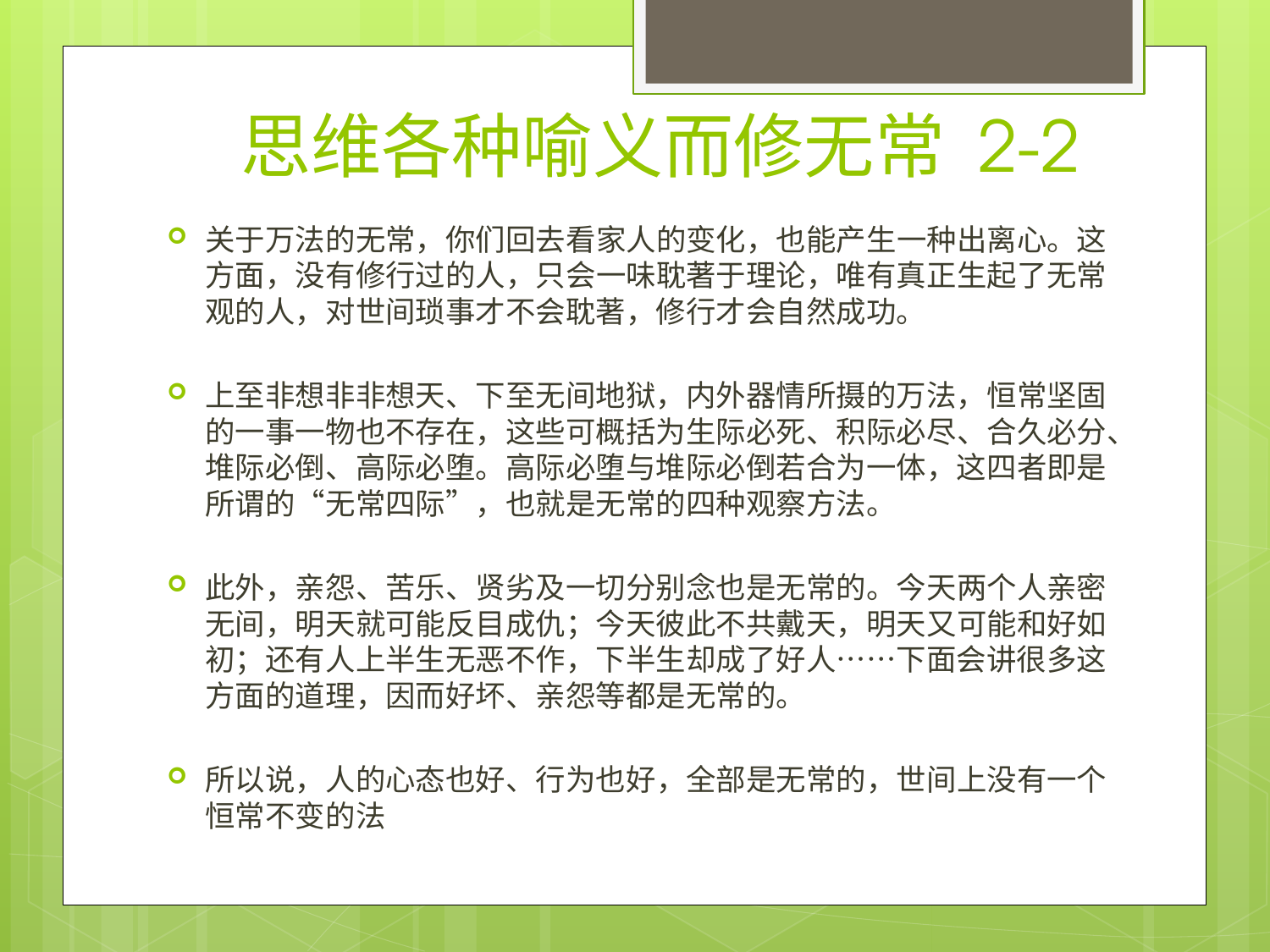

# 思维各种喻义而修无常 2-2
关于万法的无常，你们回去看家人的变化，也能产生一种出离心。这方面，没有修行过的人，只会一味耽著于理论，唯有真正生起了无常观的人，对世间琐事才不会耽著，修行才会自然成功。

上至非想非非想天、下至无间地狱，内外器情所摄的万法，恒常坚固的一事一物也不存在，这些可概括为生际必死、积际必尽、合久必分、堆际必倒、高际必堕。高际必堕与堆际必倒若合为一体，这四者即是所谓的“无常四际”，也就是无常的四种观察方法。

此外，亲怨、苦乐、贤劣及一切分别念也是无常的。今天两个人亲密无间，明天就可能反目成仇；今天彼此不共戴天，明天又可能和好如初；还有人上半生无恶不作，下半生却成了好人……下面会讲很多这方面的道理，因而好坏、亲怨等都是无常的。

所以说，人的心态也好、行为也好，全部是无常的，世间上没有一个恒常不变的法